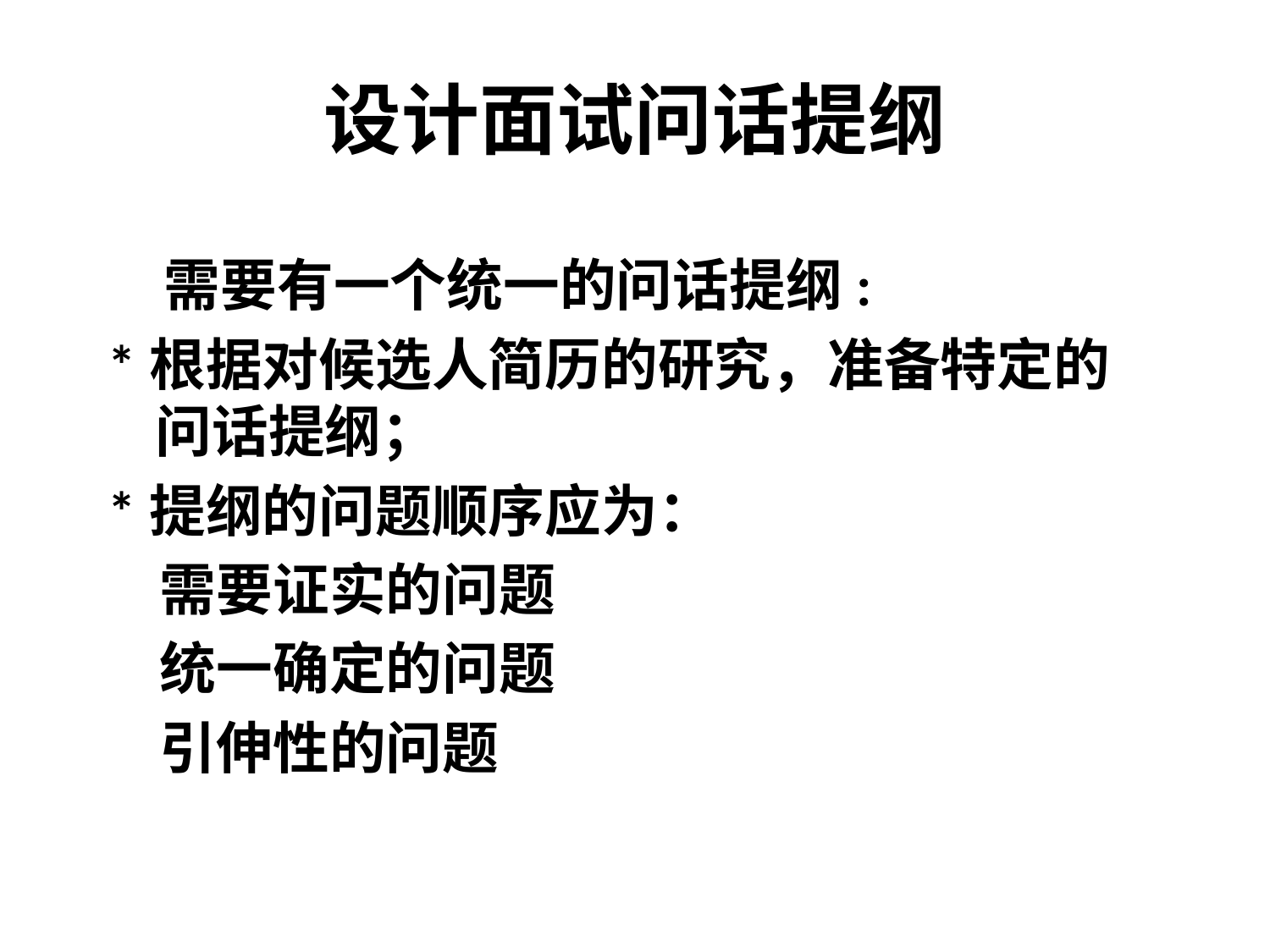

# 设计面试问话提纲
　需要有一个统一的问话提纲:
*根据对候选人简历的研究，准备特定的问话提纲；
*提纲的问题顺序应为：
   需要证实的问题
   统一确定的问题
   引伸性的问题